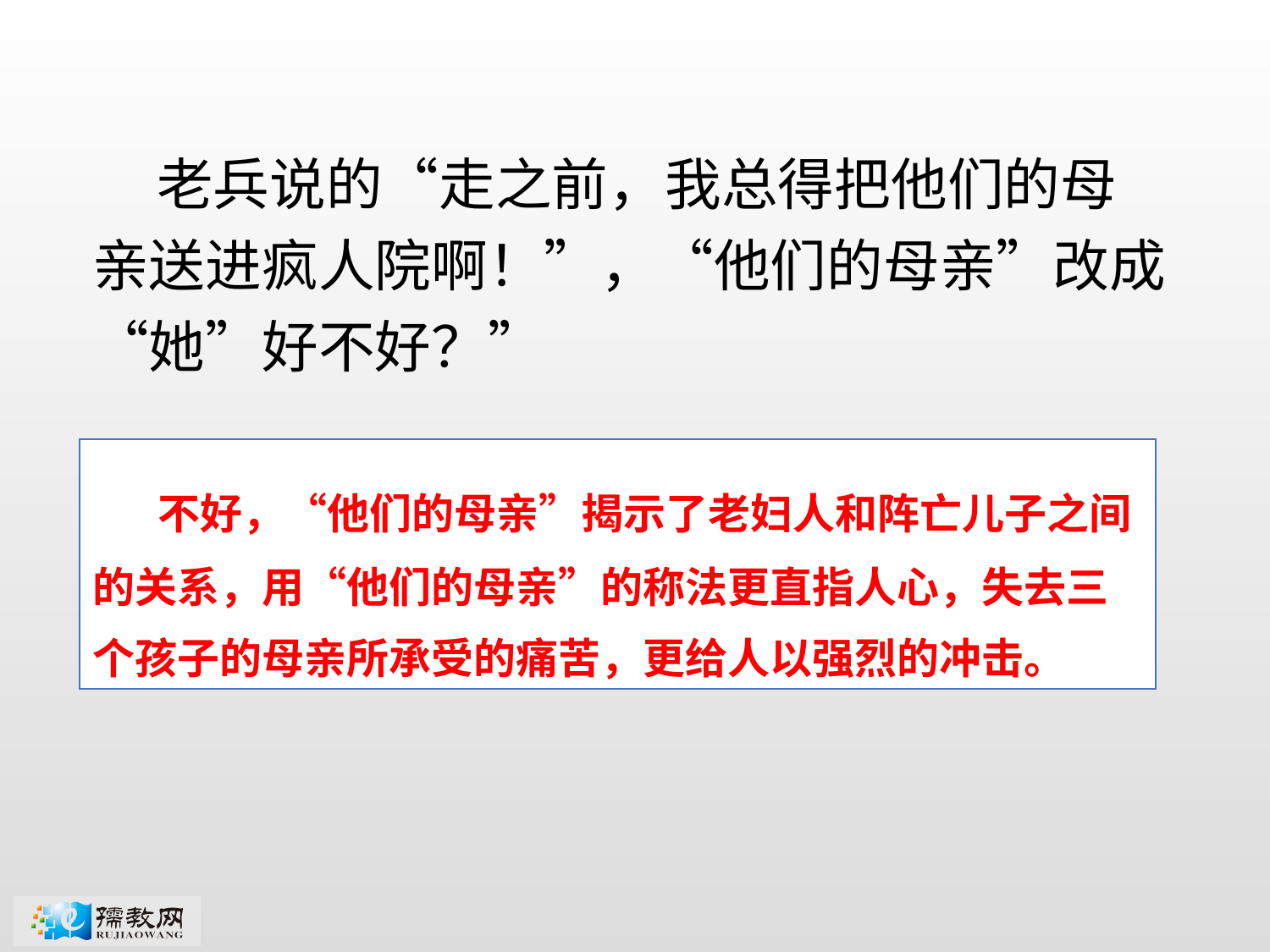

老兵说的“走之前，我总得把他们的母亲送进疯人院啊！”，“他们的母亲”改成“她”好不好？”
    不好，“他们的母亲”揭示了老妇人和阵亡儿子之间的关系，用“他们的母亲”的称法更直指人心，失去三个孩子的母亲所承受的痛苦，更给人以强烈的冲击。